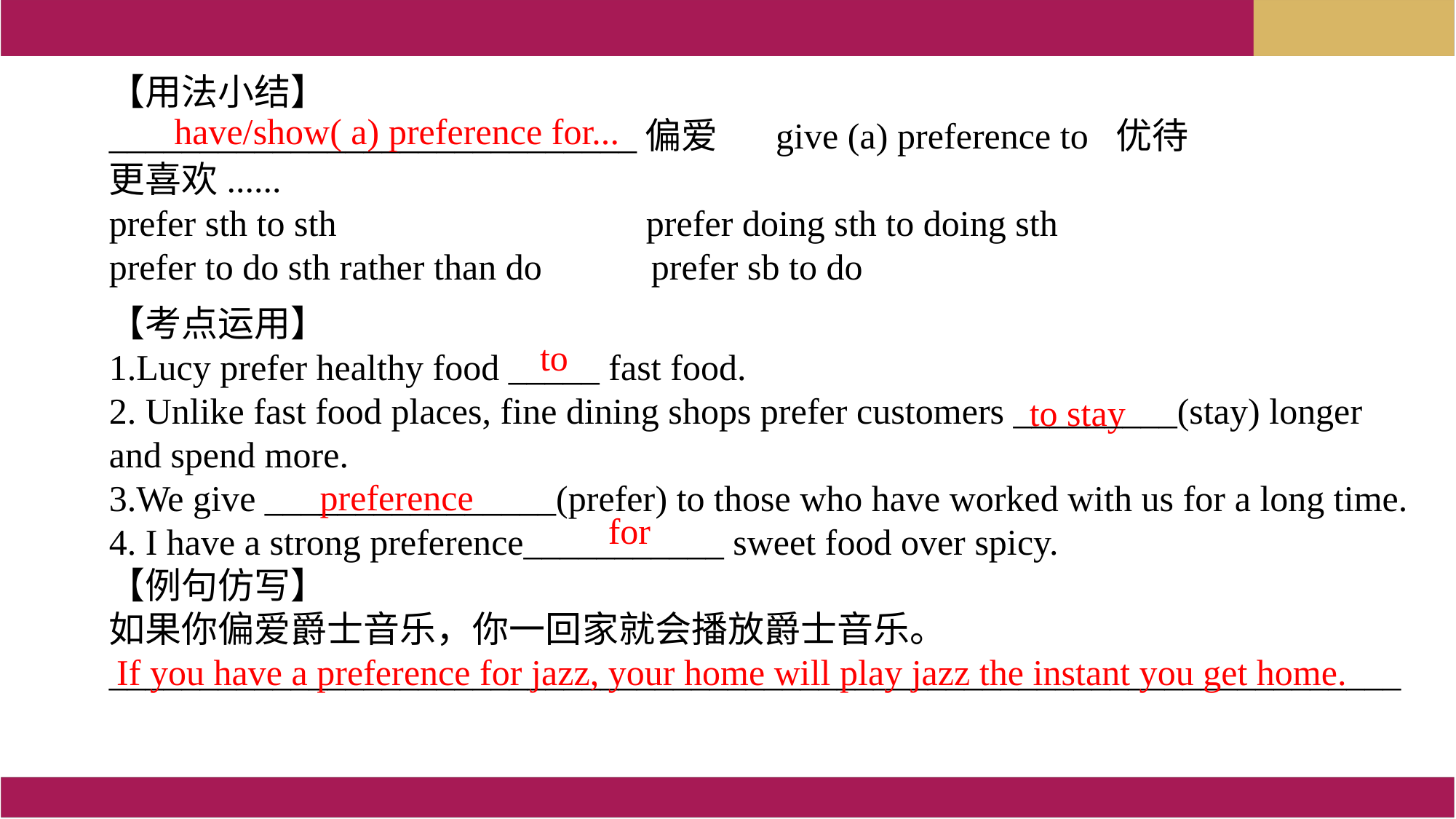

【用法小结】
_____________________________偏爱      give (a) preference to  优待
更喜欢......
prefer sth to sth                                  prefer doing sth to doing sth
prefer to do sth rather than do            prefer sb to do
have/show( a) preference for...
【考点运用】
1.Lucy prefer healthy food _____ fast food.
2. Unlike fast food places, fine dining shops prefer customers _________(stay) longer and spend more.
3.We give ________________(prefer) to those who have worked with us for a long time.
4. I have a strong preference___________ sweet food over spicy.
【例句仿写】
如果你偏爱爵士音乐，你一回家就会播放爵士音乐。
_______________________________________________________________________

to
to stay
preference
for
If you have a preference for jazz, your home will play jazz the instant you get home.